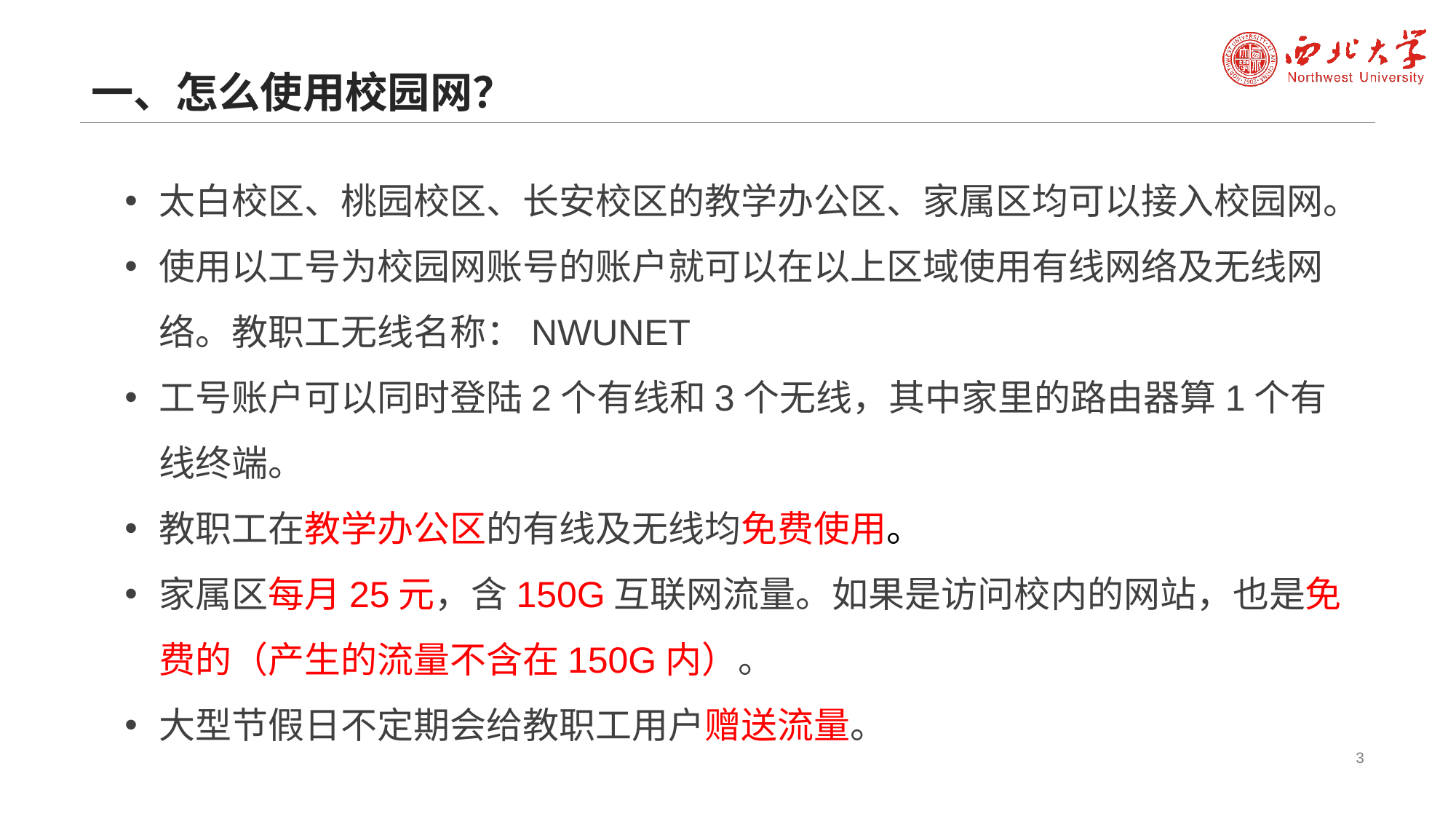

# 一、怎么使用校园网？
太白校区、桃园校区、长安校区的教学办公区、家属区均可以接入校园网。
使用以工号为校园网账号的账户就可以在以上区域使用有线网络及无线网络。教职工无线名称：NWUNET
工号账户可以同时登陆2个有线和3个无线，其中家里的路由器算1个有线终端。
教职工在教学办公区的有线及无线均免费使用。
家属区每月25元，含150G互联网流量。如果是访问校内的网站，也是免费的（产生的流量不含在150G内）。
大型节假日不定期会给教职工用户赠送流量。
3